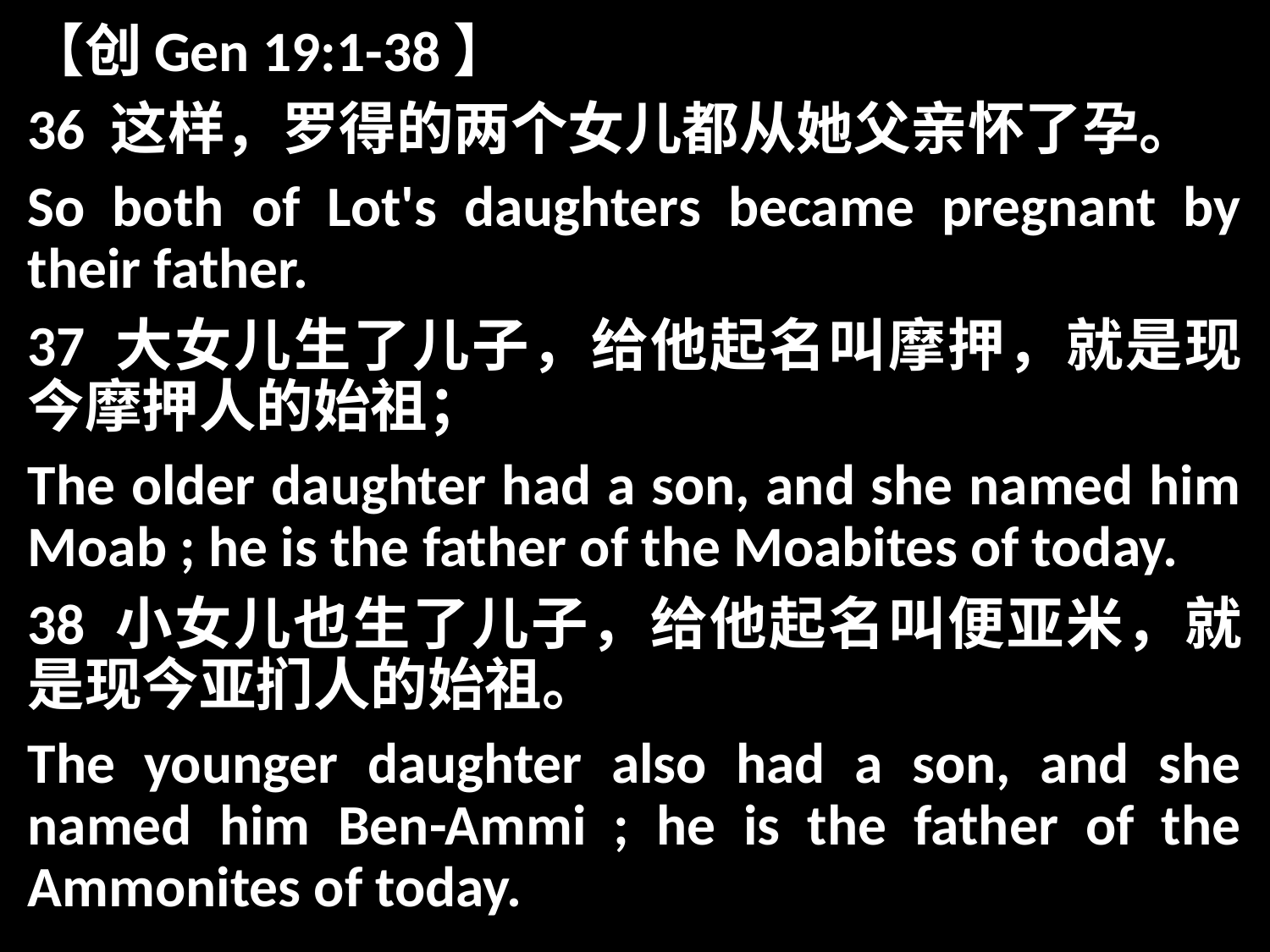

【创Gen 19:1-38】
36 这样，罗得的两个女儿都从她父亲怀了孕。
So both of Lot's daughters became pregnant by their father.
37 大女儿生了儿子，给他起名叫摩押，就是现今摩押人的始祖；
The older daughter had a son, and she named him Moab ; he is the father of the Moabites of today.
38 小女儿也生了儿子，给他起名叫便亚米，就是现今亚扪人的始祖。
The younger daughter also had a son, and she named him Ben-Ammi ; he is the father of the Ammonites of today.